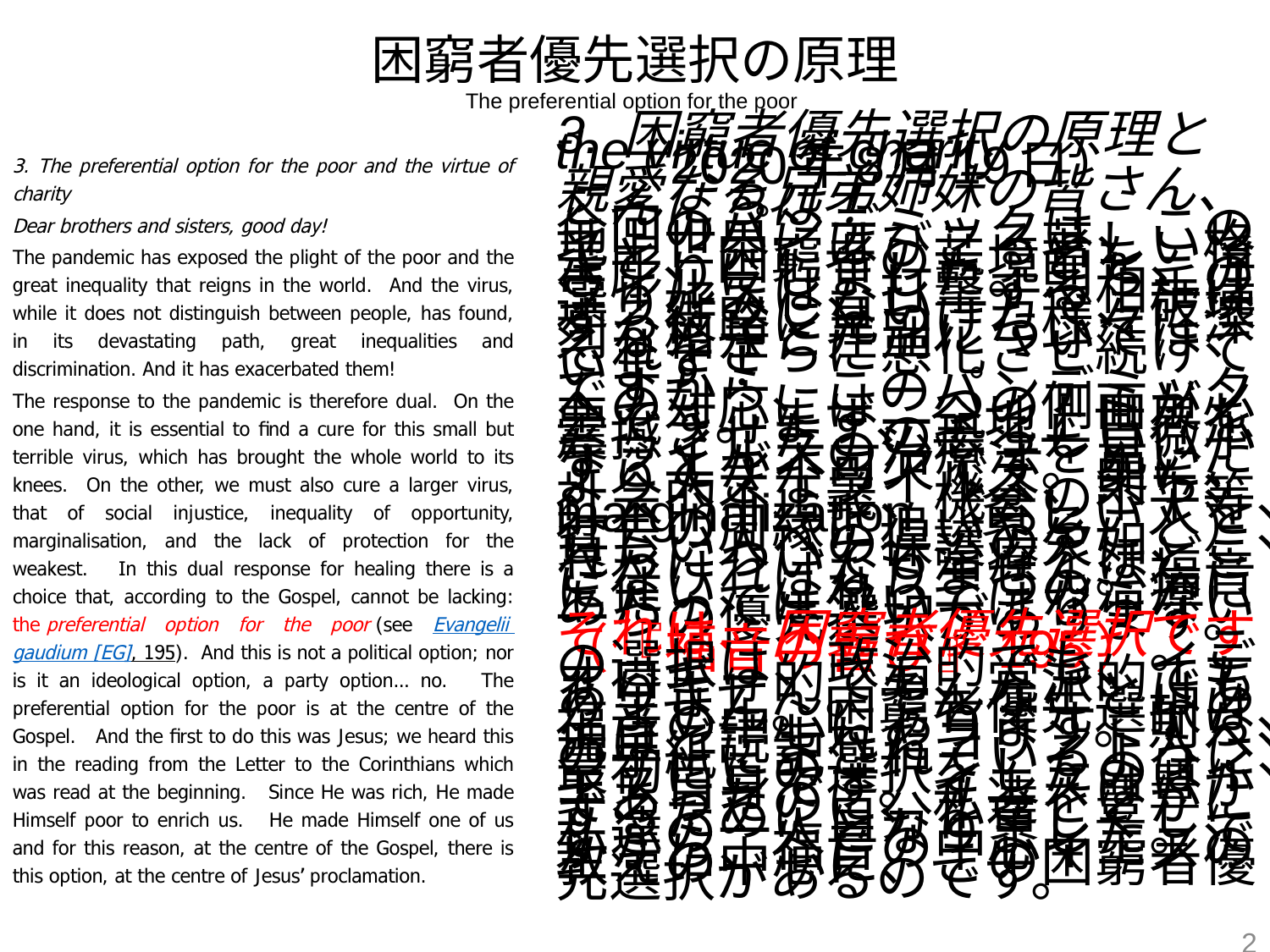

# 困窮者優先選択の原理 The preferential option for the poor
3. The preferential option for the poor and the virtue of charity
Dear brothers and sisters, good day!
The pandemic has exposed the plight of the poor and the great inequality that reigns in the world.  And the virus, while it does not distinguish between people, has found, in its devastating path, great inequalities and discrimination. And it has exacerbated them!
The response to the pandemic is therefore dual.  On the one hand, it is essential to find a cure for this small but terrible virus, which has brought the whole world to its knees.  On the other, we must also cure a larger virus, that of social injustice, inequality of opportunity, marginalisation, and the lack of protection for the weakest.   In this dual response for healing there is a choice that, according to the Gospel, cannot be lacking: the preferential option for the poor (see Evangelii gaudium [EG], 195).  And this is not a political option; nor is it an ideological option, a party option… no.   The preferential option for the poor is at the centre of the Gospel.   And the first to do this was Jesus; we heard this in the reading from the Letter to the Corinthians which was read at the beginning.   Since He was rich, He made Himself poor to enrich us.   He made Himself one of us and for this reason, at the centre of the Gospel, there is this option, at the centre of Jesus’ proclamation.
3. 困窮者優先選択の原理とthe virtue of charity
　（2020年8月19日）
親愛なる兄弟姉妹の皆さん、こんにちは！
今回のパンデミックは、この地上世界にはびこる著しい格差と、困窮者の苦境とを、浮き彫りにしました。則ちこのウイルスは、打撃する相手は選り好みしない一方で、破壊する街路に見つけた様々に深刻な格差と差別については、それをさらに悪化させ続けています！
ですから、このパンデミックへの対応には二つの側面が必要です。まず、全地上世界を震撼させたこの恐ろしい微小なウイルスの治療法を見いだすことが不可欠です。更に、より大きなウイルス、則ち、社会的不正義、機会の不平等、marginalization（貧しい人を社会の周縁に追いやること）、貧しい人への保護の欠如、これらについても治療をほどこさなければなりません。福音に従い、これら二つの治療にあたっては欠いてはならない一つの優先選択があります。それは、困窮者優先選択です（『福音の喜び』195）。この選択は、政治的でも、イデオロギー的でも、党派的でもありません。そんなことはありません。困窮者優先選択は、福音の中心にあります。則ち、先ほど読まれたコリント人への手紙に記されているように、最初にこの選択をしたのはイエス自身です。イエスは豊かであったのに、私達を豊かにするために自分を貧しくし、私達の一人となりました。ですから、福音の中心イエスの教えの中心に、この困窮者優先選択があるのです。
2